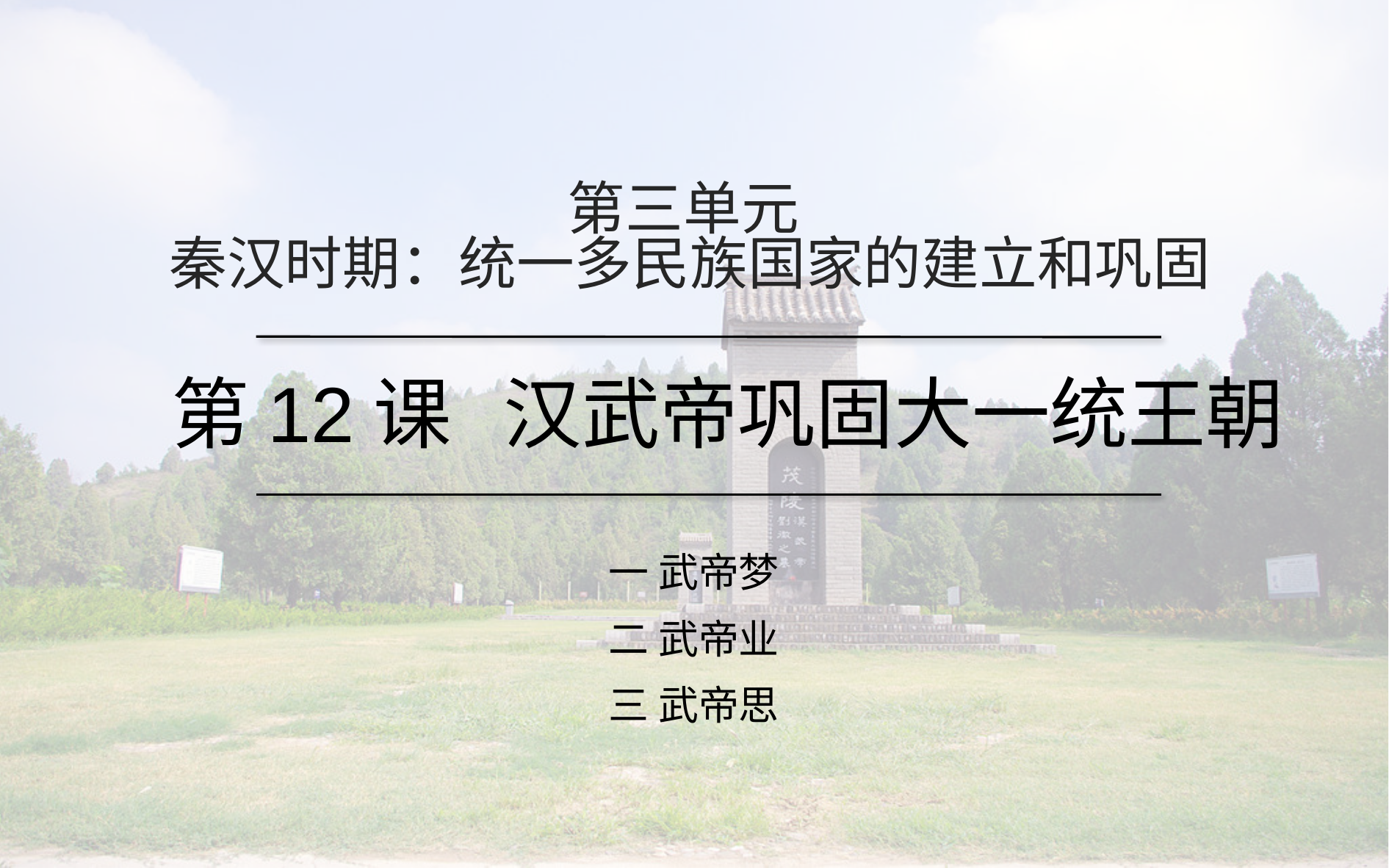

第三单元
秦汉时期：统一多民族国家的建立和巩固

第12课   汉武帝巩固大一统王朝
一 武帝梦
二 武帝业
三 武帝思